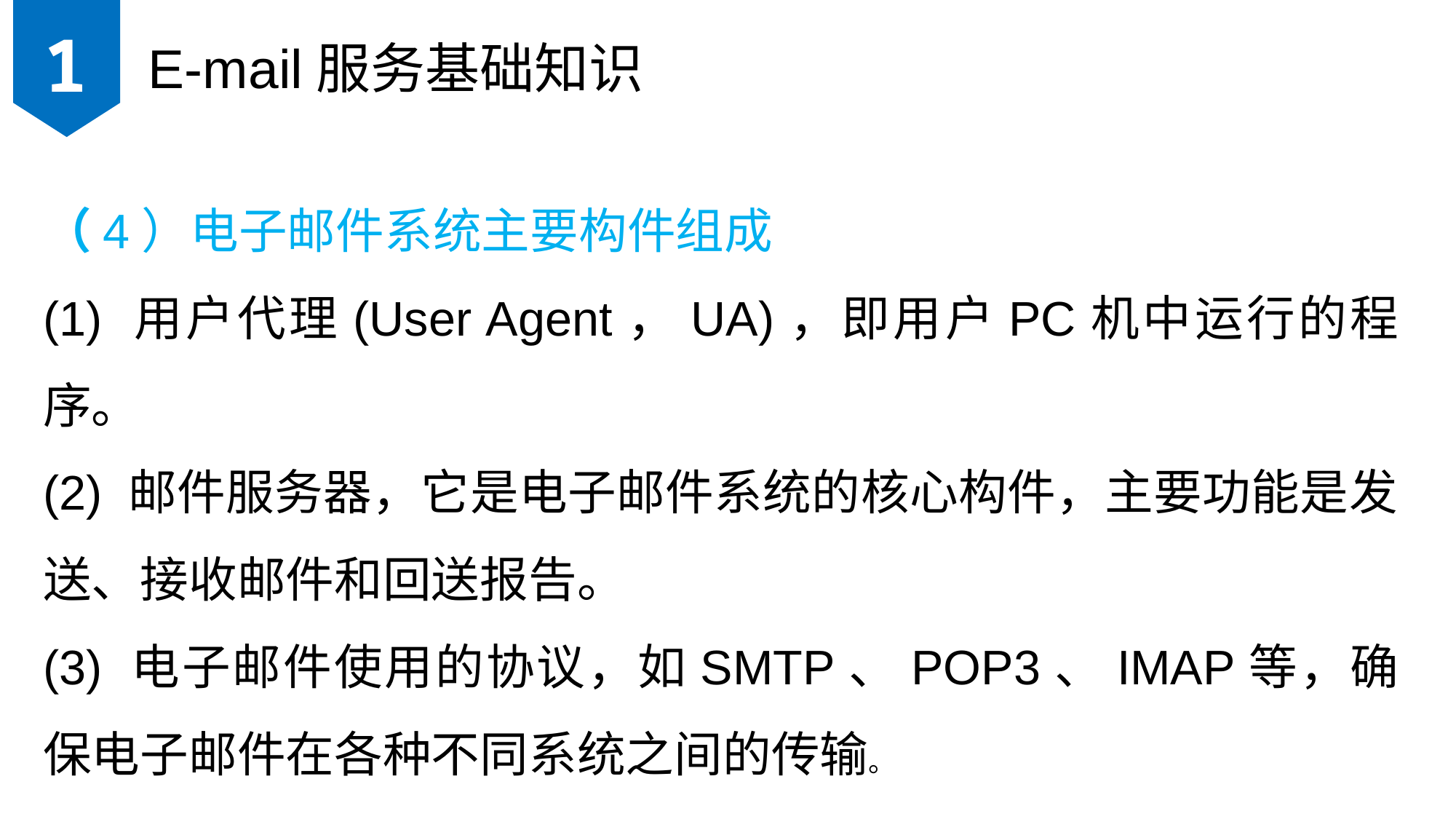

1

E-mail服务基础知识
（4）电子邮件系统主要构件组成
(1) 用户代理(User Agent，UA)，即用户PC机中运行的程序。
(2) 邮件服务器，它是电子邮件系统的核心构件，主要功能是发送、接收邮件和回送报告。
(3) 电子邮件使用的协议，如SMTP、POP3、IMAP等，确保电子邮件在各种不同系统之间的传输。